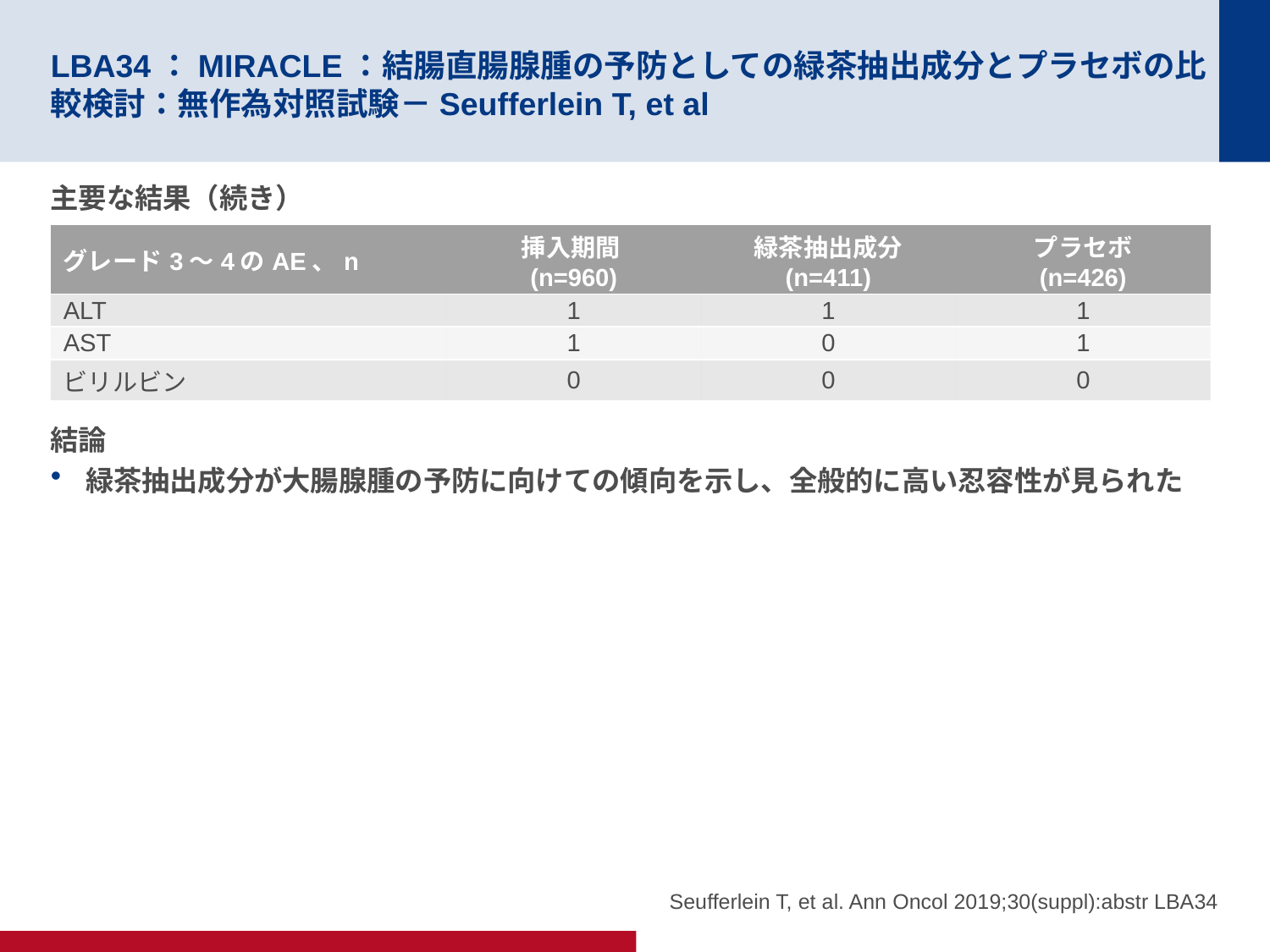

# LBA34：MIRACLE：結腸直腸腺腫の予防としての緑茶抽出成分とプラセボの比較検討：無作為対照試験－Seufferlein T, et al
主要な結果（続き）
結論
緑茶抽出成分が大腸腺腫の予防に向けての傾向を示し、全般的に高い忍容性が見られた
| グレード3～4のAE、n | 挿入期間 (n=960) | 緑茶抽出成分 (n=411) | プラセボ (n=426) |
| --- | --- | --- | --- |
| ALT | 1 | 1 | 1 |
| AST | 1 | 0 | 1 |
| ビリルビン | 0 | 0 | 0 |
Seufferlein T, et al. Ann Oncol 2019;30(suppl):abstr LBA34